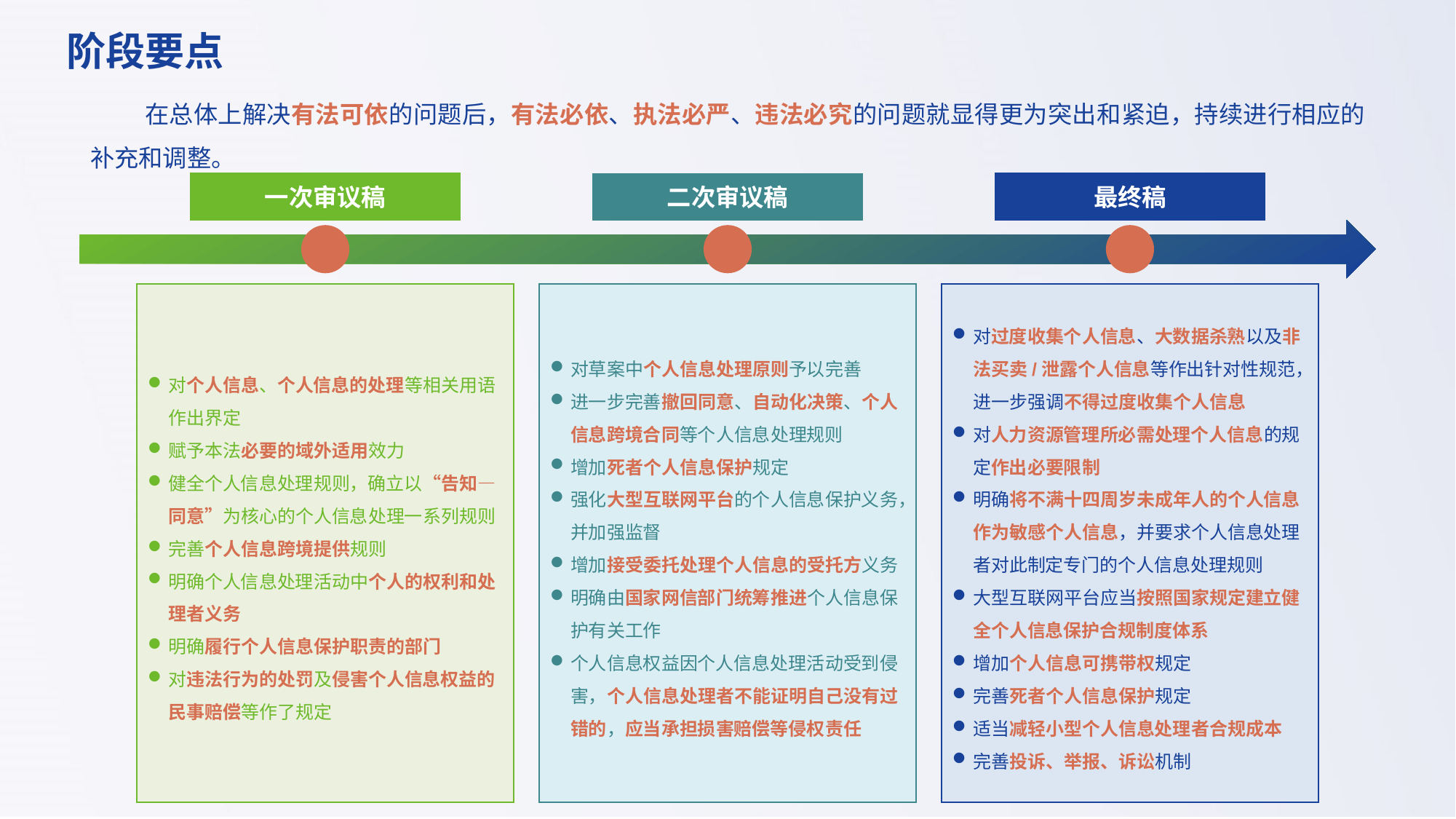

阶段要点
在总体上解决有法可依的问题后，有法必依、执法必严、违法必究的问题就显得更为突出和紧迫，持续进行相应的补充和调整。
一次审议稿
二次审议稿
最终稿

对个人信息、个人信息的处理等相关用语作出界定
赋予本法必要的域外适用效力
健全个人信息处理规则，确立以“告知—同意”为核心的个人信息处理一系列规则
完善个人信息跨境提供规则
明确个人信息处理活动中个人的权利和处理者义务
明确履行个人信息保护职责的部门
对违法行为的处罚及侵害个人信息权益的民事赔偿等作了规定
对草案中个人信息处理原则予以完善
进一步完善撤回同意、自动化决策、个人信息跨境合同等个人信息处理规则
增加死者个人信息保护规定
强化大型互联网平台的个人信息保护义务，并加强监督
增加接受委托处理个人信息的受托方义务
明确由国家网信部门统筹推进个人信息保护有关工作
个人信息权益因个人信息处理活动受到侵害，个人信息处理者不能证明自己没有过错的，应当承担损害赔偿等侵权责任
对过度收集个人信息、大数据杀熟以及非法买卖/泄露个人信息等作出针对性规范，进一步强调不得过度收集个人信息
对人力资源管理所必需处理个人信息的规定作出必要限制
明确将不满十四周岁未成年人的个人信息作为敏感个人信息，并要求个人信息处理者对此制定专门的个人信息处理规则
大型互联网平台应当按照国家规定建立健全个人信息保护合规制度体系
增加个人信息可携带权规定
完善死者个人信息保护规定
适当减轻小型个人信息处理者合规成本
完善投诉、举报、诉讼机制